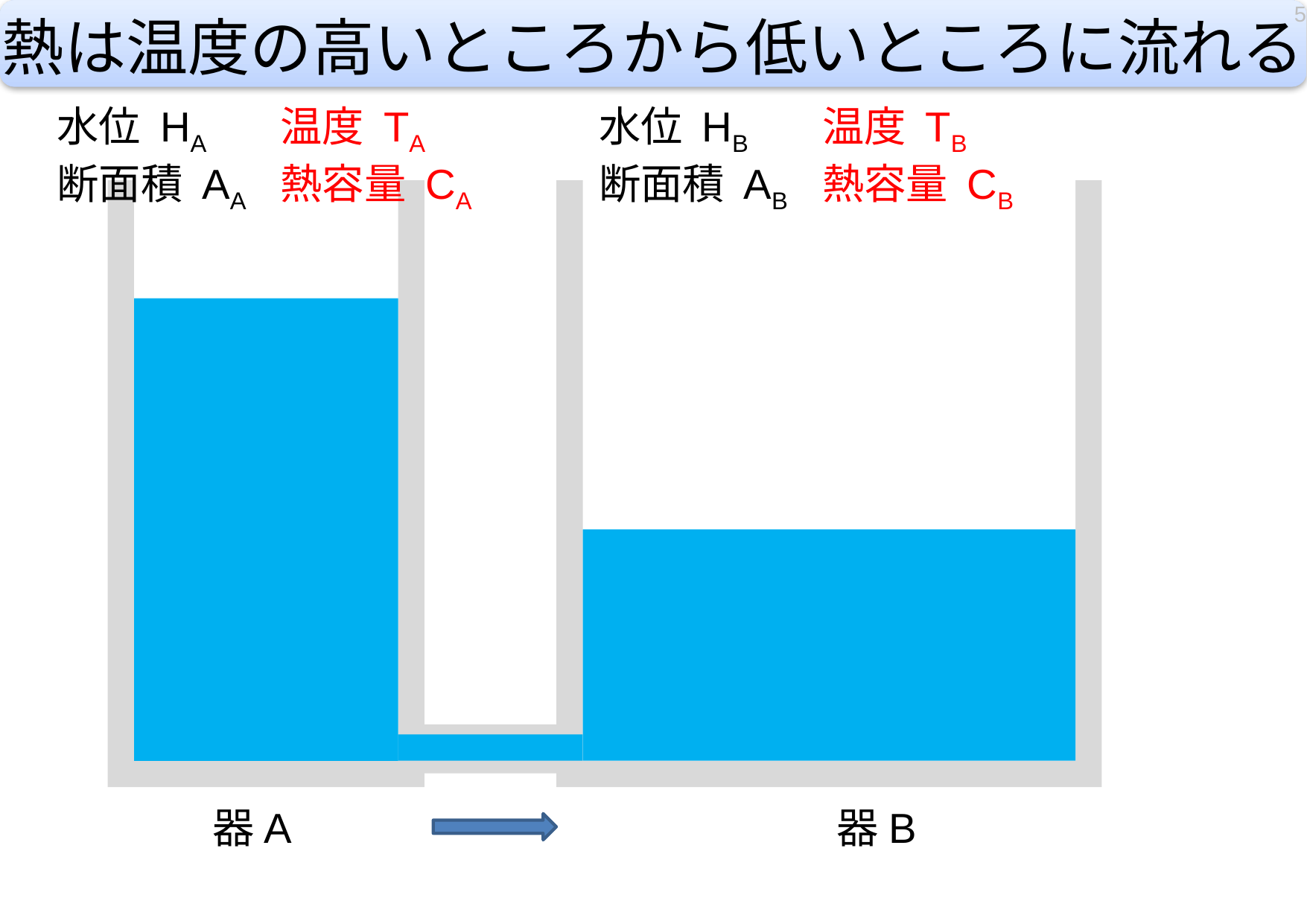

5
# 熱は温度の高いところから低いところに流れる
水位 HA	温度 TA
断面積 AA	熱容量 CA
水位 HB	温度 TB
断面積 AB	熱容量 CB

器A
器B